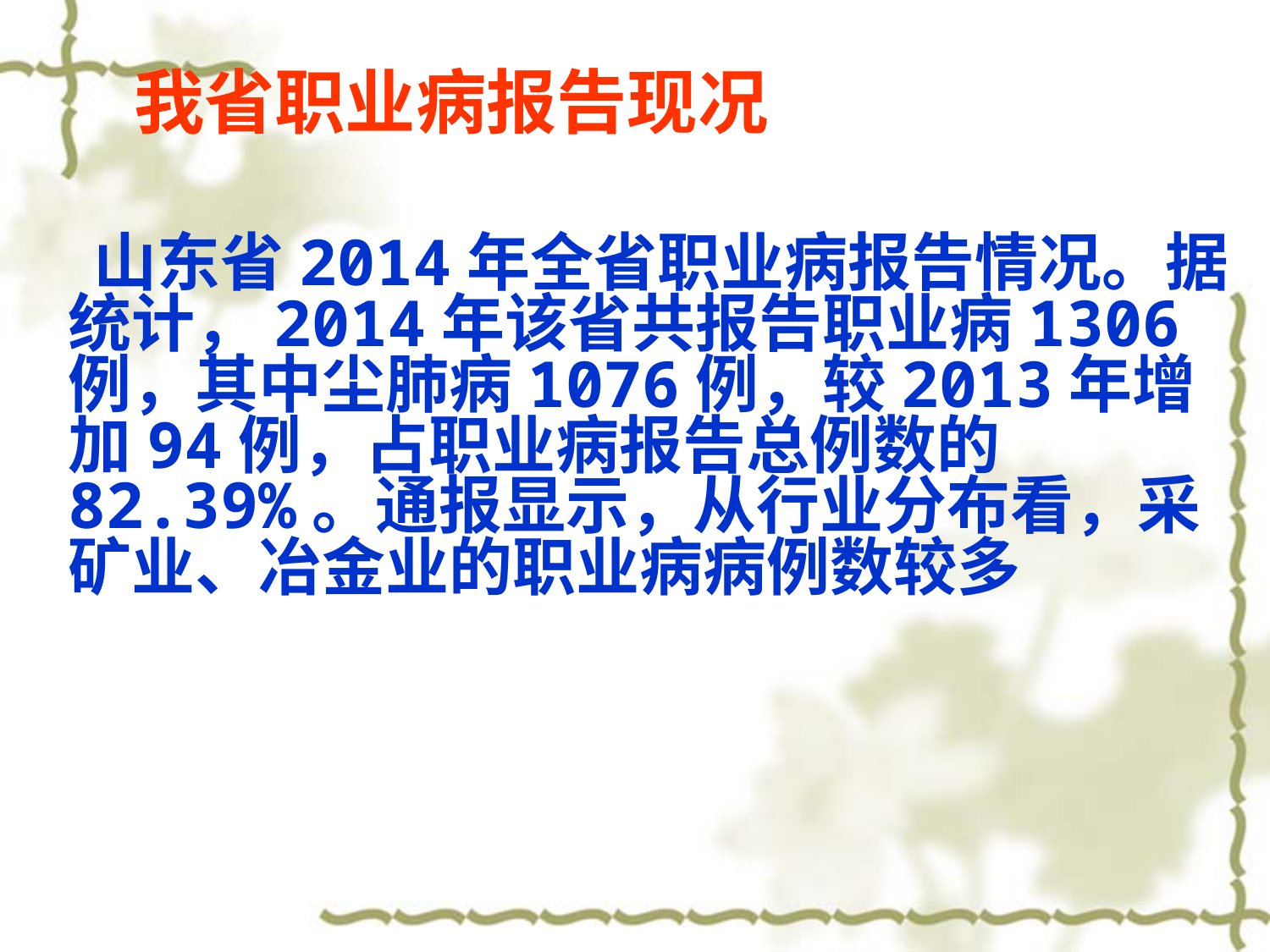

我省职业病报告现况

    山东省2014年全省职业病报告情况。据统计，2014年该省共报告职业病1306例，其中尘肺病1076例，较2013年增加94例，占职业病报告总例数的82.39%。通报显示，从行业分布看，采矿业、冶金业的职业病病例数较多